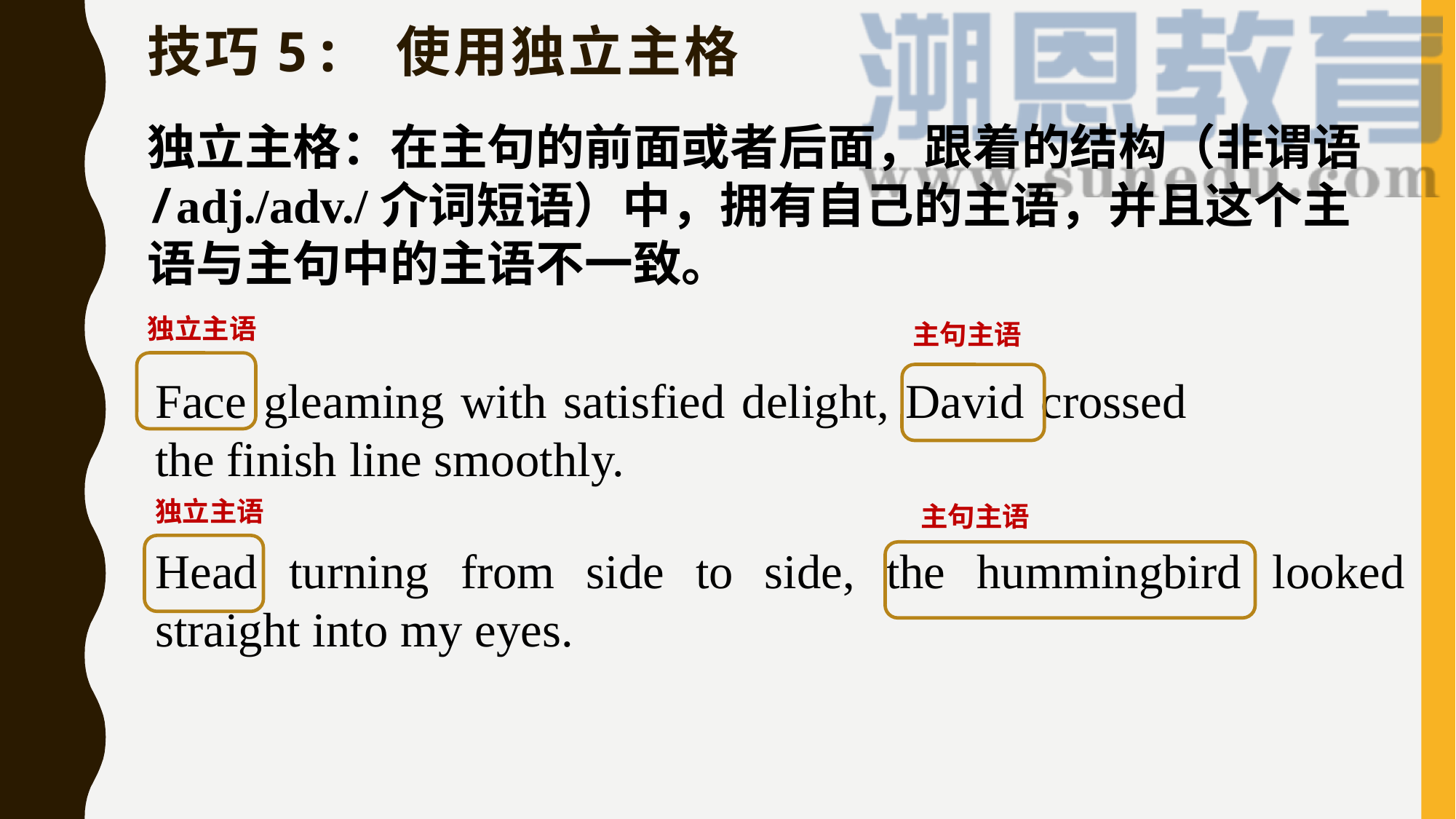

技巧5: 使用独立主格
独立主格：在主句的前面或者后面，跟着的结构（非谓语/adj./adv./介词短语）中，拥有自己的主语，并且这个主语与主句中的主语不一致。
独立主语
主句主语

Face gleaming with satisfied delight, David crossed the finish line smoothly.
独立主语
主句主语
Head turning from side to side, the hummingbird looked straight into my eyes.